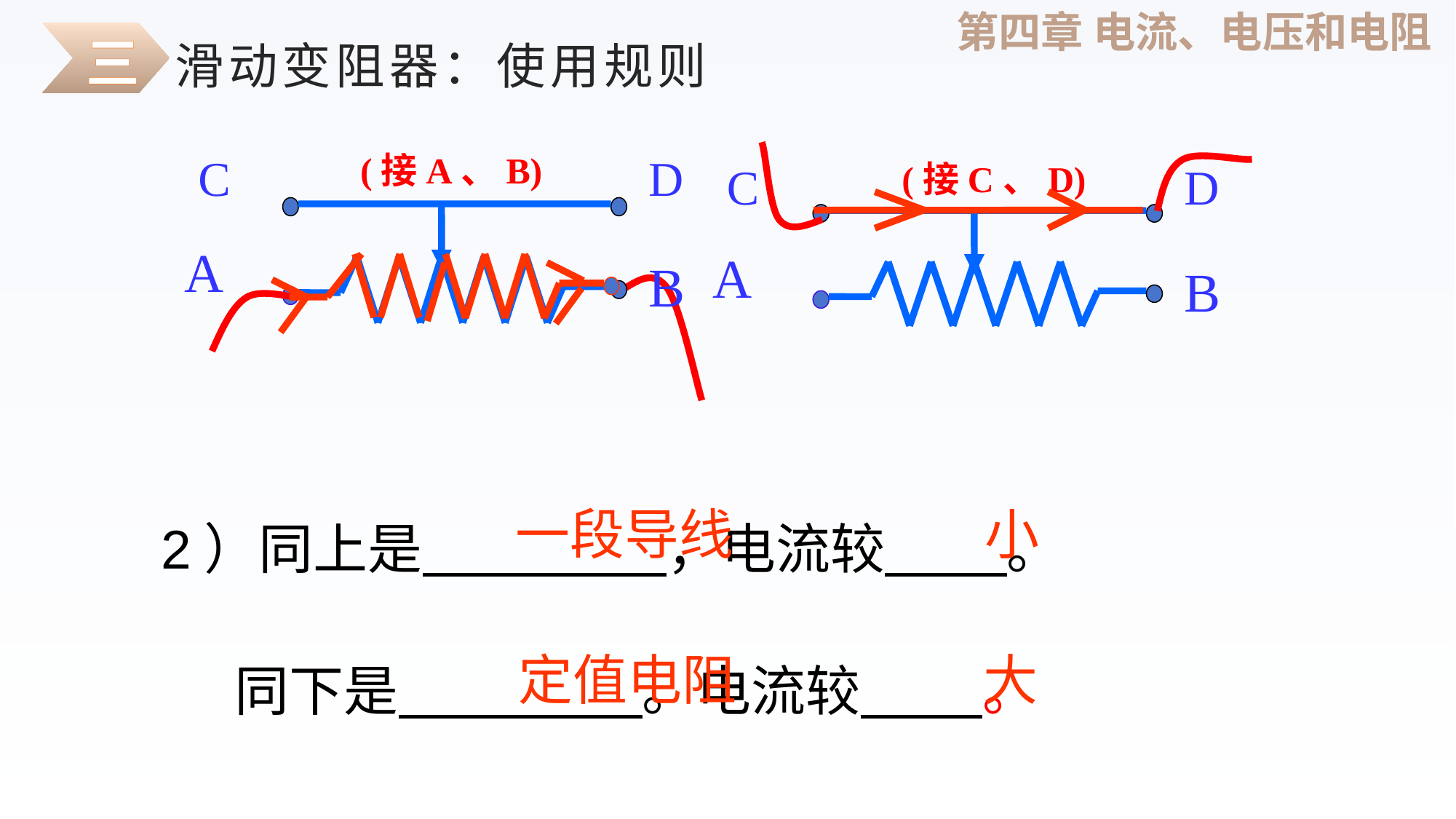

三
滑动变阻器：使用规则

C
D

A
B

(接A、B)
C
D

A
B

(接C、D)

2）同上是                    ，电流较          。
     同下是                    。电流较          。
小
一段导线
大
定值电阻